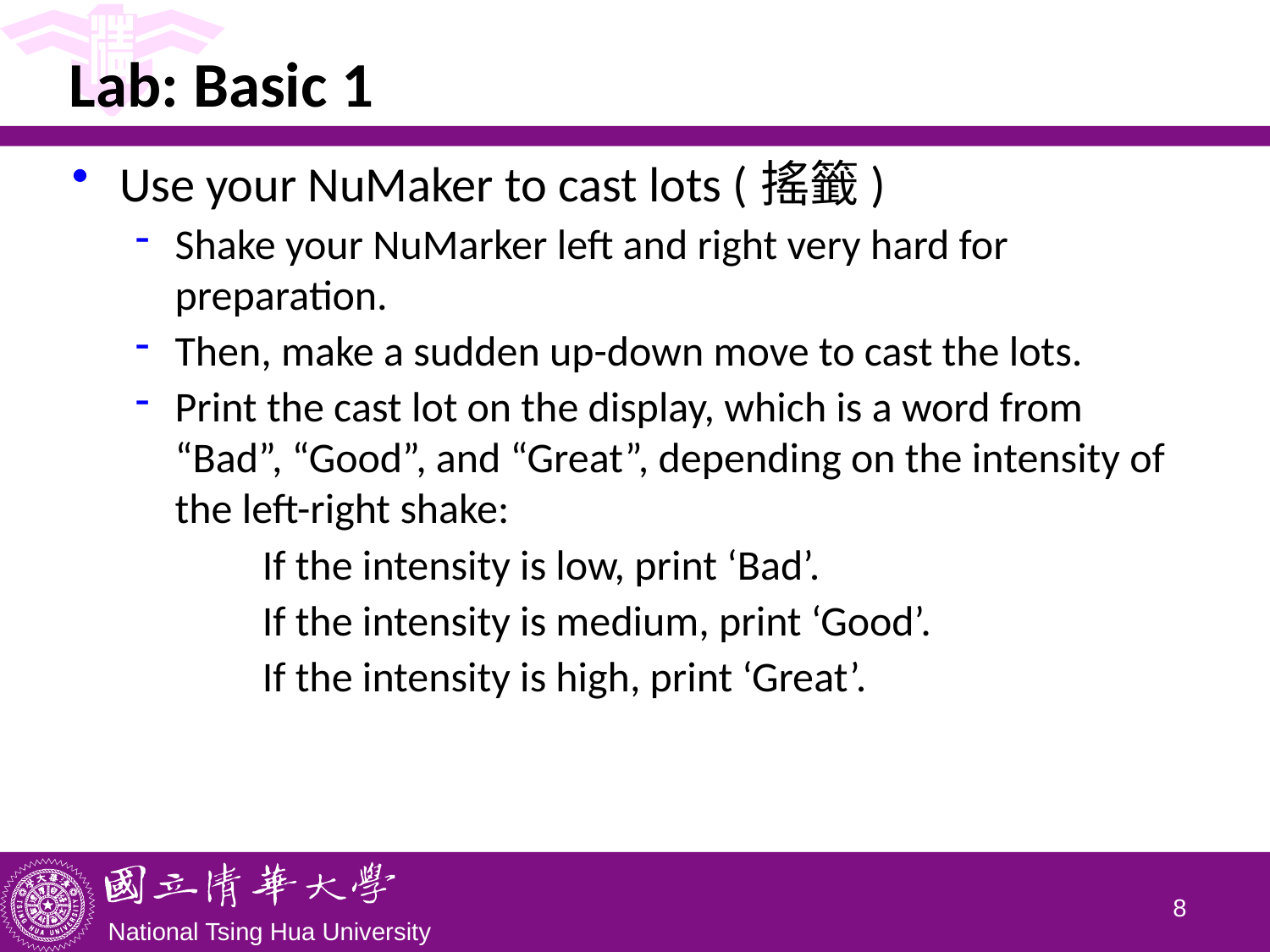

# Lab: Basic 1
Use your NuMaker to cast lots (搖籤)
Shake your NuMarker left and right very hard for preparation.
Then, make a sudden up-down move to cast the lots.
Print the cast lot on the display, which is a word from “Bad”, “Good”, and “Great”, depending on the intensity of the left-right shake:
	If the intensity is low, print ‘Bad’.
	If the intensity is medium, print ‘Good’.
	If the intensity is high, print ‘Great’.

8